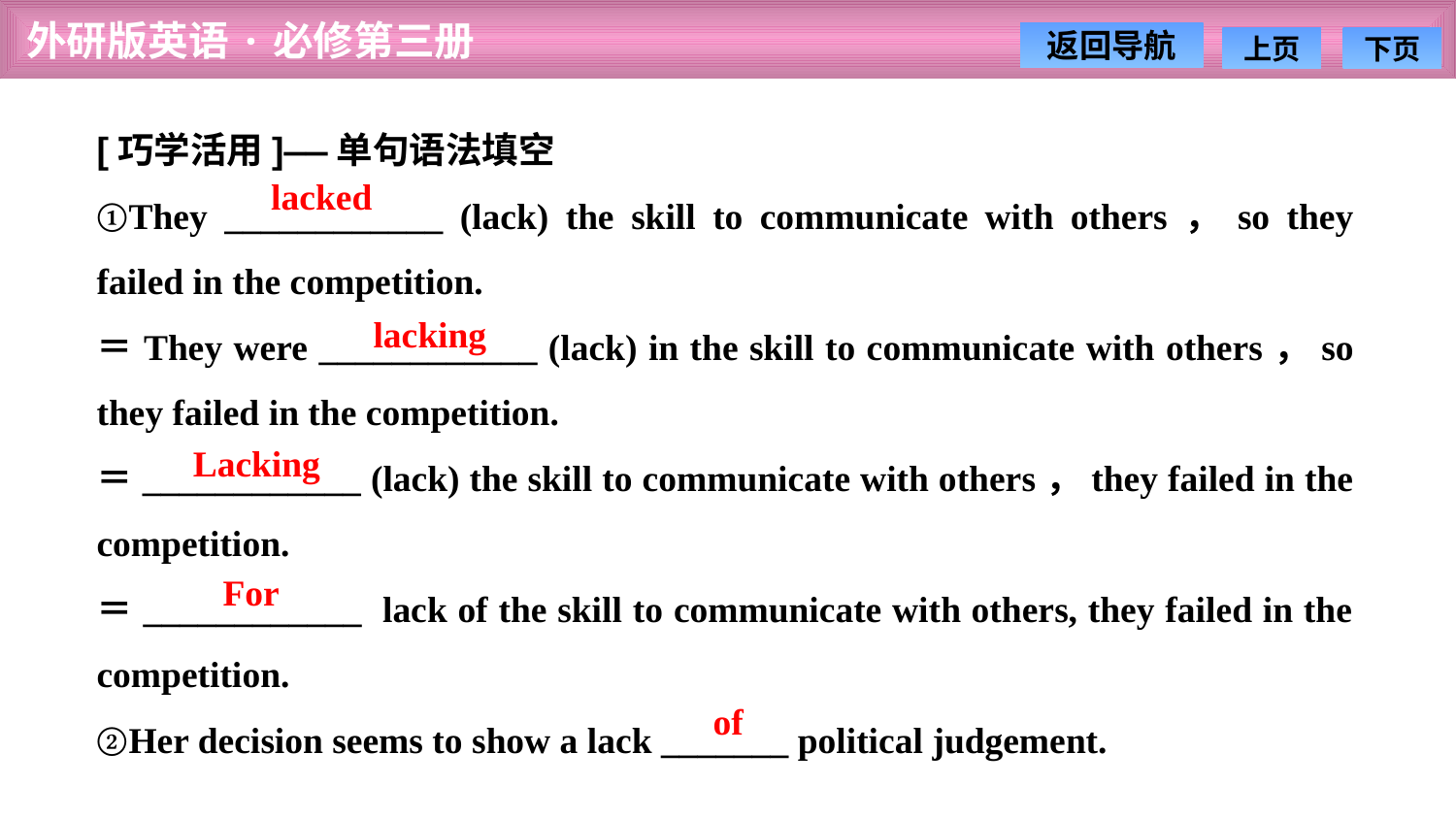

[巧学活用]——单句语法填空
①They ____________ (lack) the skill to communicate with others，so they failed in the competition.
＝They were ____________ (lack) in the skill to communicate with others，so they failed in the competition.
＝____________ (lack) the skill to communicate with others，they failed in the competition.
＝____________  lack of the skill to communicate with others, they failed in the competition.
②Her decision seems to show a lack _______ political judgement.
lacked
lacking
Lacking
For
of